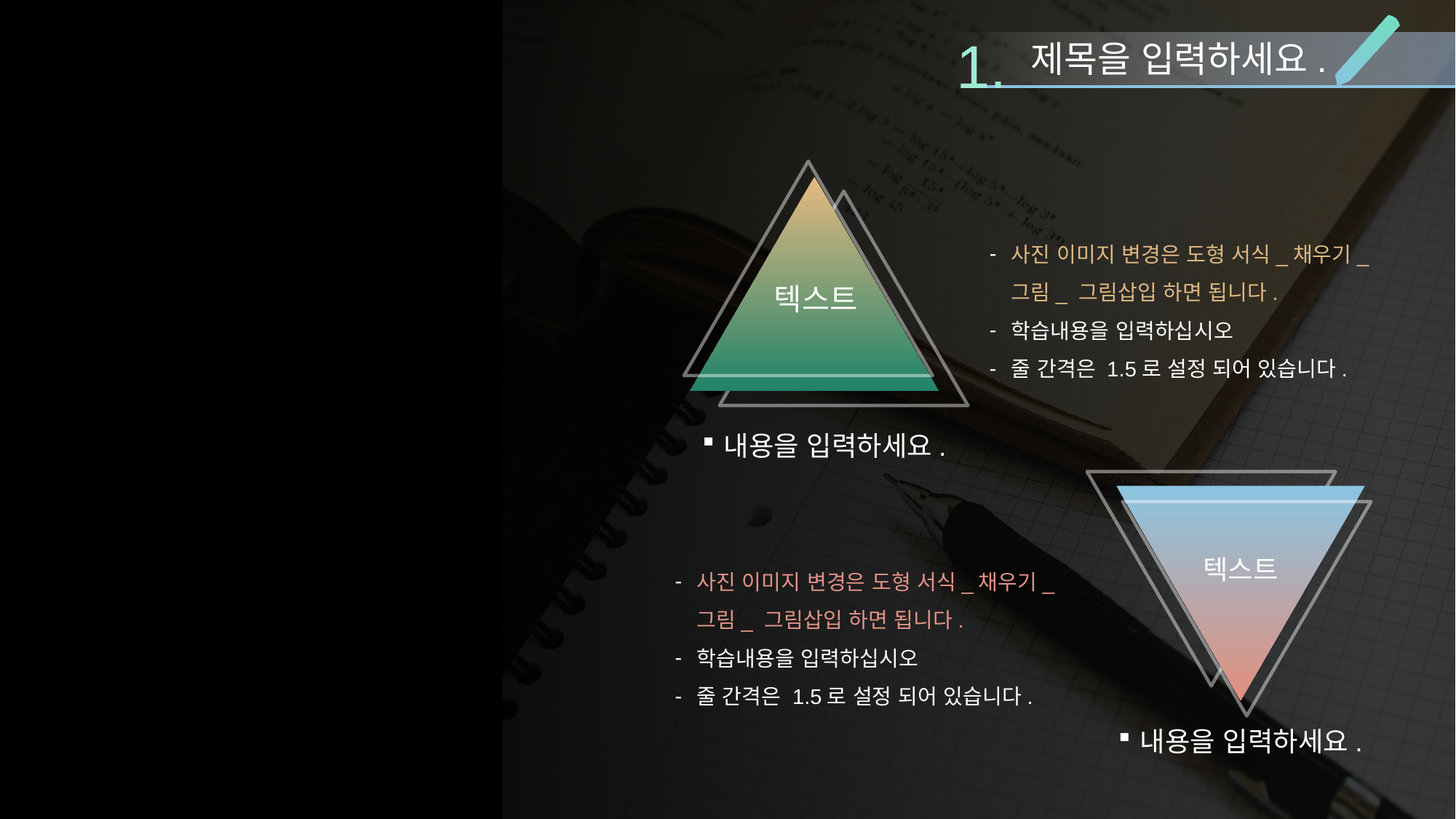

1.
제목을 입력하세요.

텍스트
내용을 입력하세요.
사진 이미지 변경은 도형 서식_채우기_그림_ 그림삽입 하면 됩니다.
학습내용을 입력하십시오
줄 간격은 1.5로 설정 되어 있습니다.

텍스트
내용을 입력하세요.
사진 이미지 변경은 도형 서식_채우기_그림_ 그림삽입 하면 됩니다.
학습내용을 입력하십시오
줄 간격은 1.5로 설정 되어 있습니다.